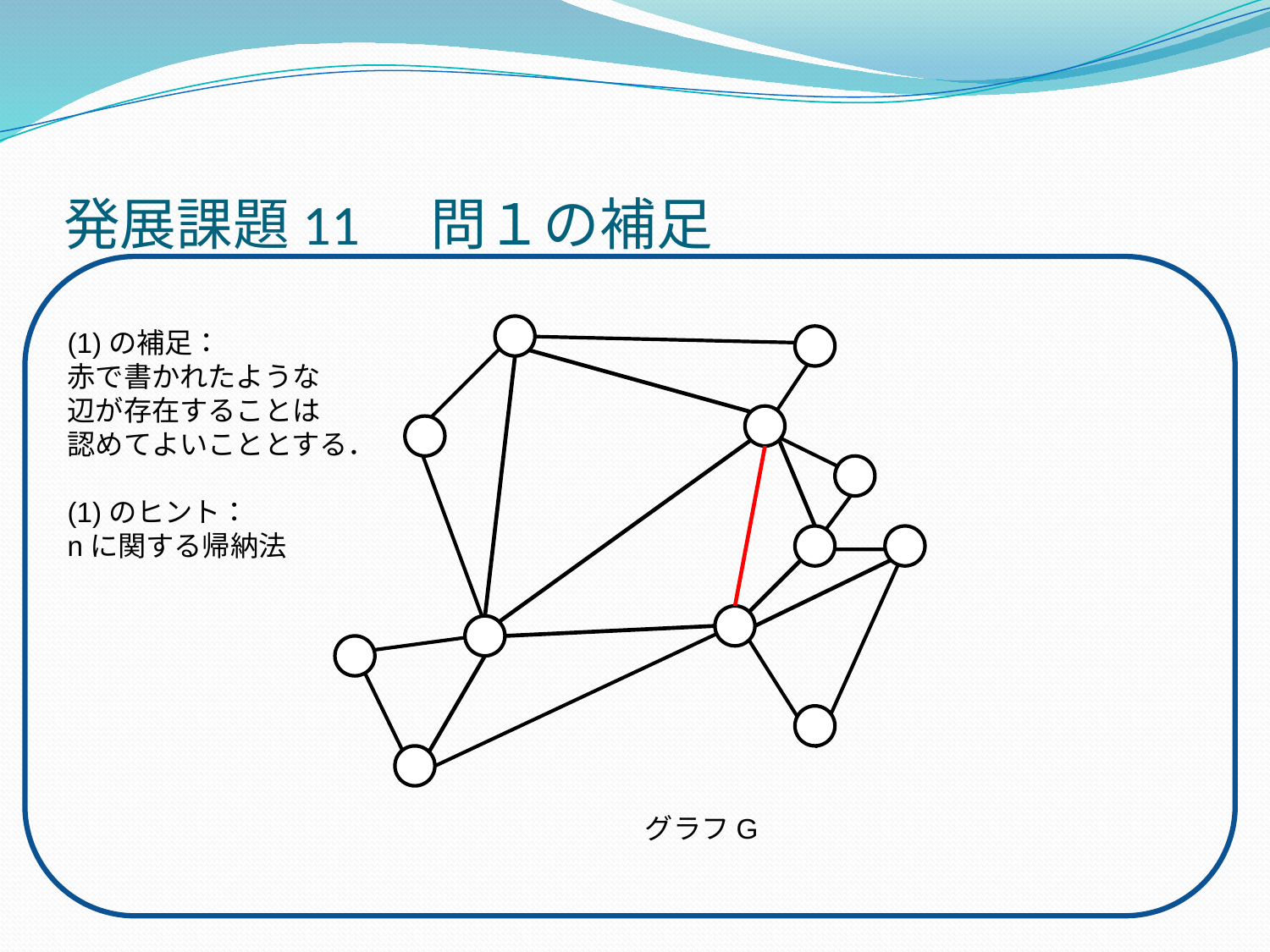

# 発展課題11　問１の補足

(1)の補足：
赤で書かれたような
辺が存在することは
認めてよいこととする．

(1)のヒント：
nに関する帰納法

　　　　　グラフG